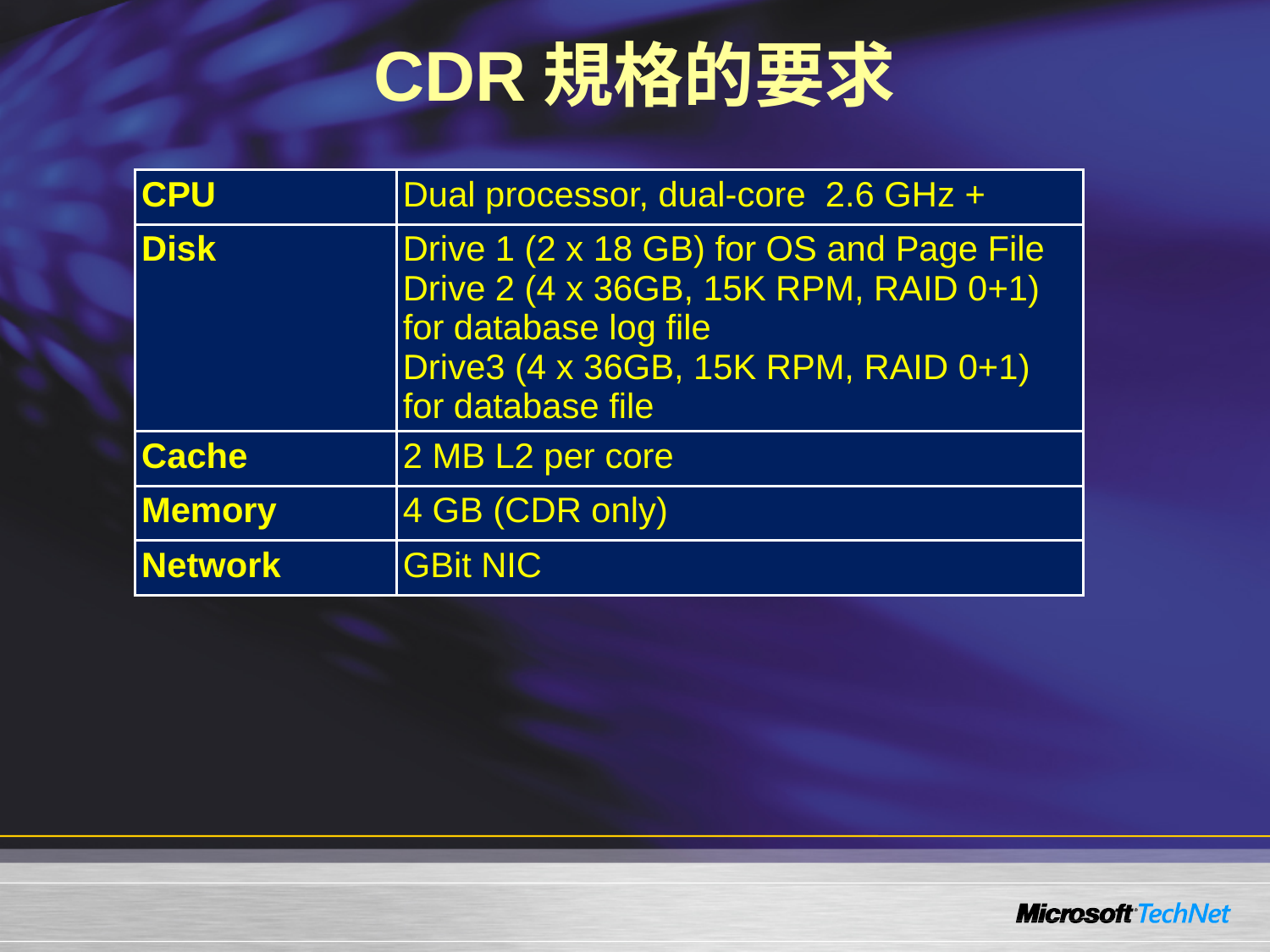

# CDR規格的要求
| CPU | Dual processor, dual-core  2.6 GHz + |
| --- | --- |
| Disk | Drive 1 (2 x 18 GB) for OS and Page File Drive 2 (4 x 36GB, 15K RPM, RAID 0+1) for database log file Drive3 (4 x 36GB, 15K RPM, RAID 0+1) for database file |
| Cache | 2 MB L2 per core |
| Memory | 4 GB (CDR only) |
| Network | GBit NIC |